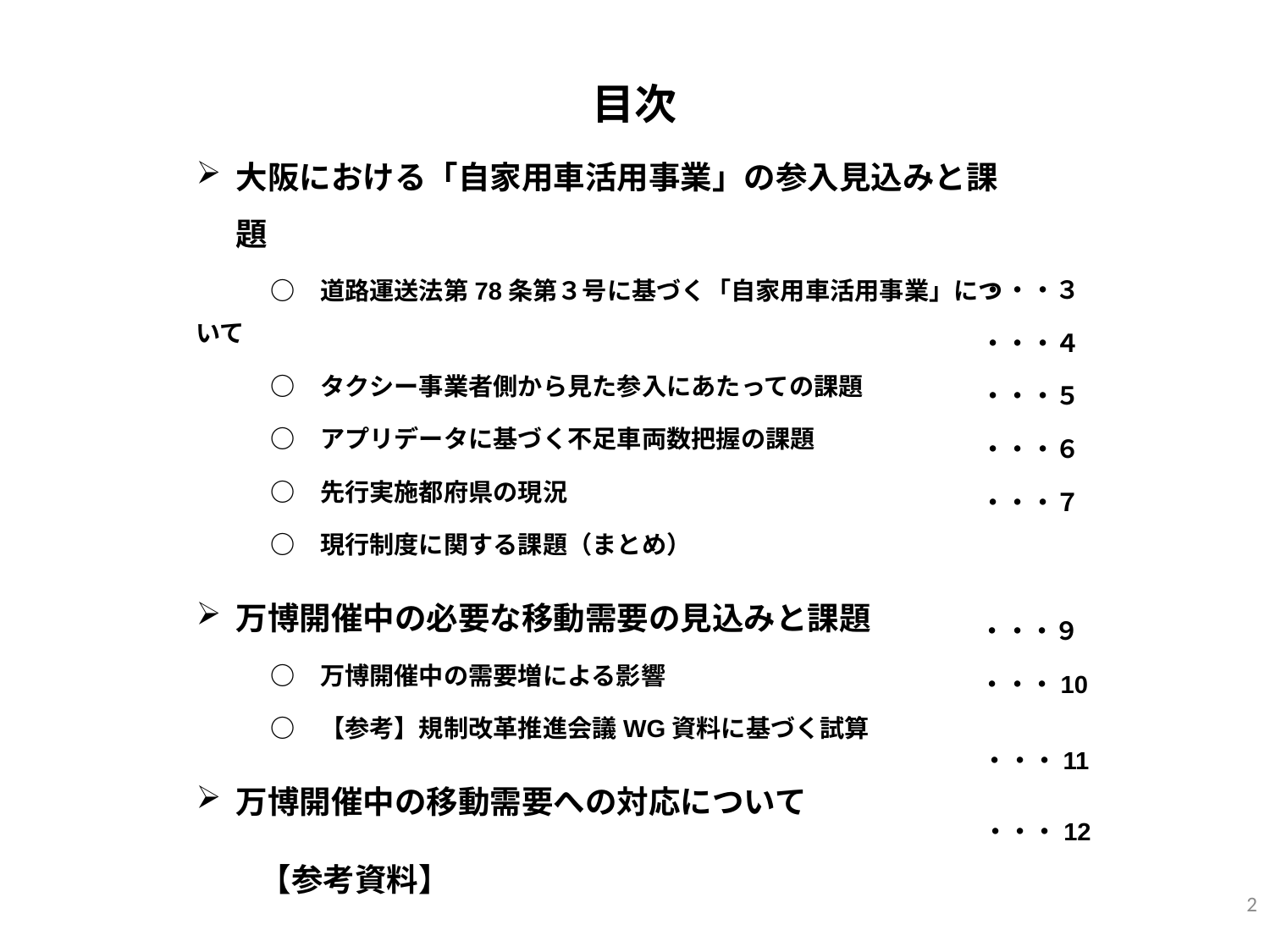

目次
大阪における「自家用車活用事業」の参入見込みと課題
　　　○　道路運送法第78条第３号に基づく「自家用車活用事業」について
　　　○　タクシー事業者側から見た参入にあたっての課題
　　　○　アプリデータに基づく不足車両数把握の課題
　　　○　先行実施都府県の現況
　　　○　現行制度に関する課題（まとめ）
万博開催中の必要な移動需要の見込みと課題
　　　○　万博開催中の需要増による影響
　　　○　【参考】規制改革推進会議WG資料に基づく試算
万博開催中の移動需要への対応について
　　【参考資料】
・・・３
・・・４
・・・５
・・・６
・・・７
・・・９
・・・10
・・・11
・・・12
2